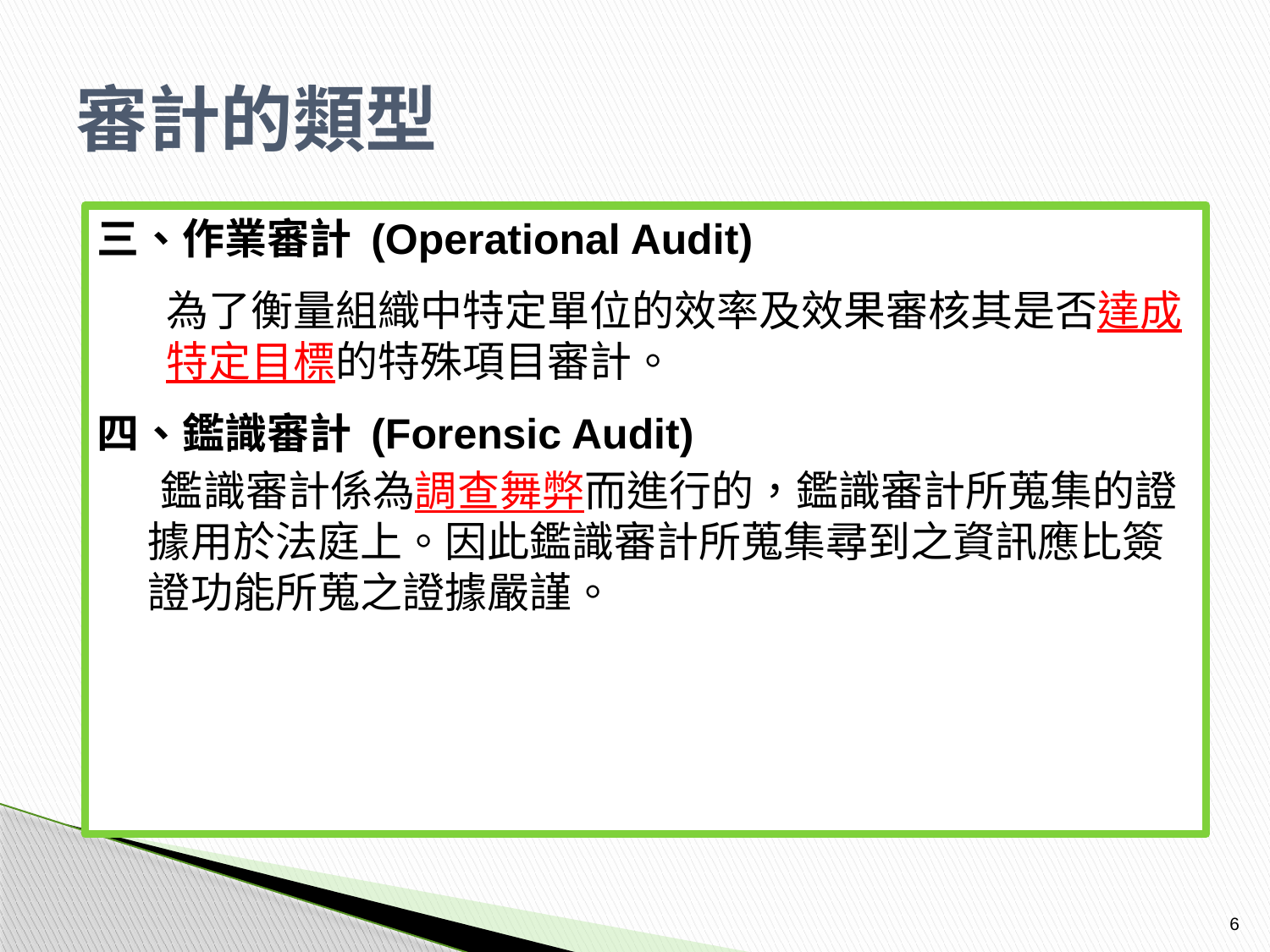

# 審計的類型
三、作業審計 (Operational Audit)
為了衡量組織中特定單位的效率及效果審核其是否達成特定目標的特殊項目審計。
四、鑑識審計 (Forensic Audit)
    鑑識審計係為調查舞弊而進行的，鑑識審計所蒐集的證據用於法庭上。因此鑑識審計所蒐集尋到之資訊應比簽證功能所蒐之證據嚴謹。

6